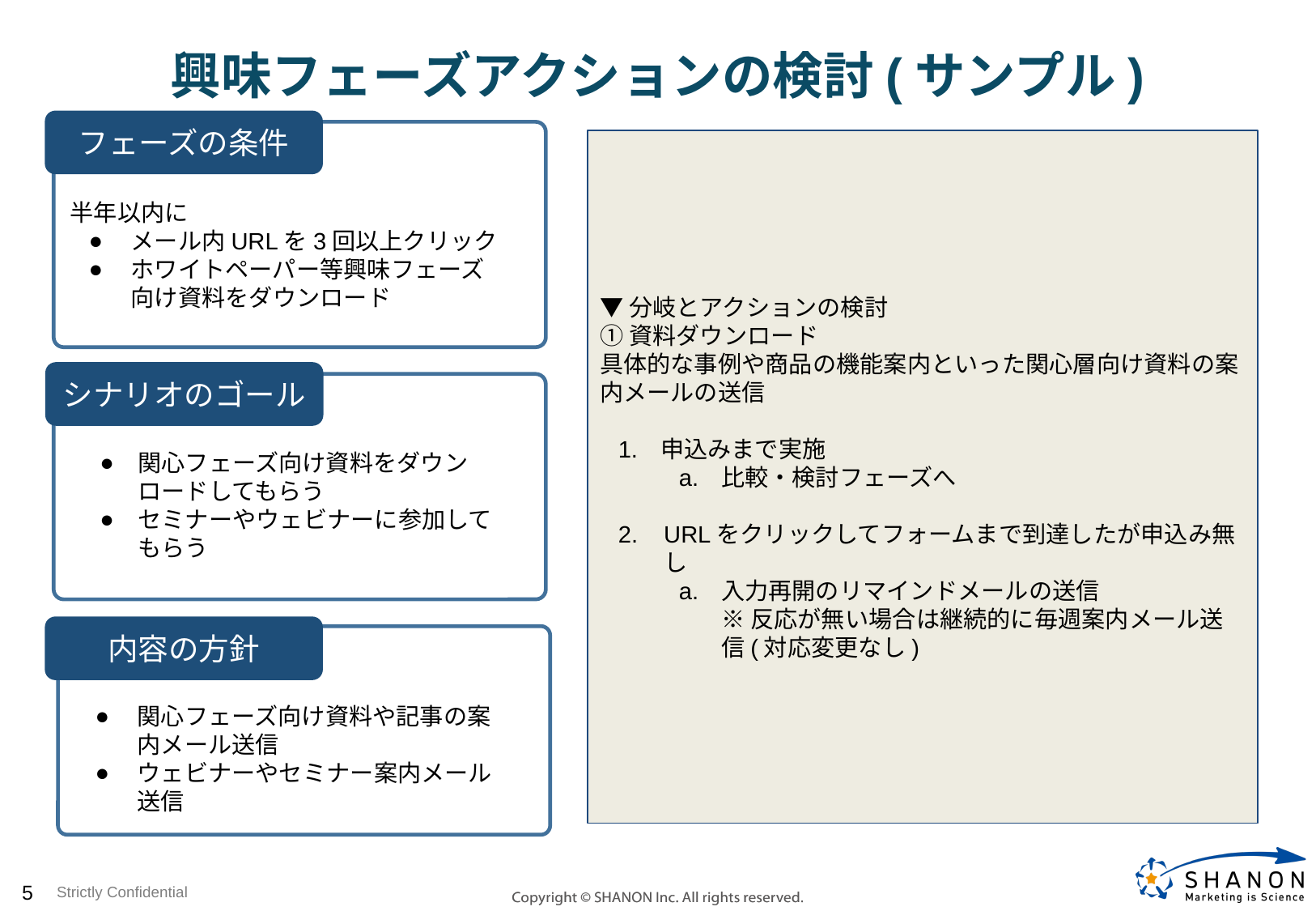

興味フェーズアクションの検討(サンプル)
フェーズの条件

▼分岐とアクションの検討
①資料ダウンロード
具体的な事例や商品の機能案内といった関心層向け資料の案内メールの送信

申込みまで実施
比較・検討フェーズへ

URLをクリックしてフォームまで到達したが申込み無し
入力再開のリマインドメールの送信
※反応が無い場合は継続的に毎週案内メール送信(対応変更なし)
半年以内に
メール内URLを3回以上クリック
ホワイトペーパー等興味フェーズ向け資料をダウンロード
シナリオのゴール

関心フェーズ向け資料をダウンロードしてもらう
セミナーやウェビナーに参加してもらう
内容の方針

関心フェーズ向け資料や記事の案内メール送信
ウェビナーやセミナー案内メール送信
5